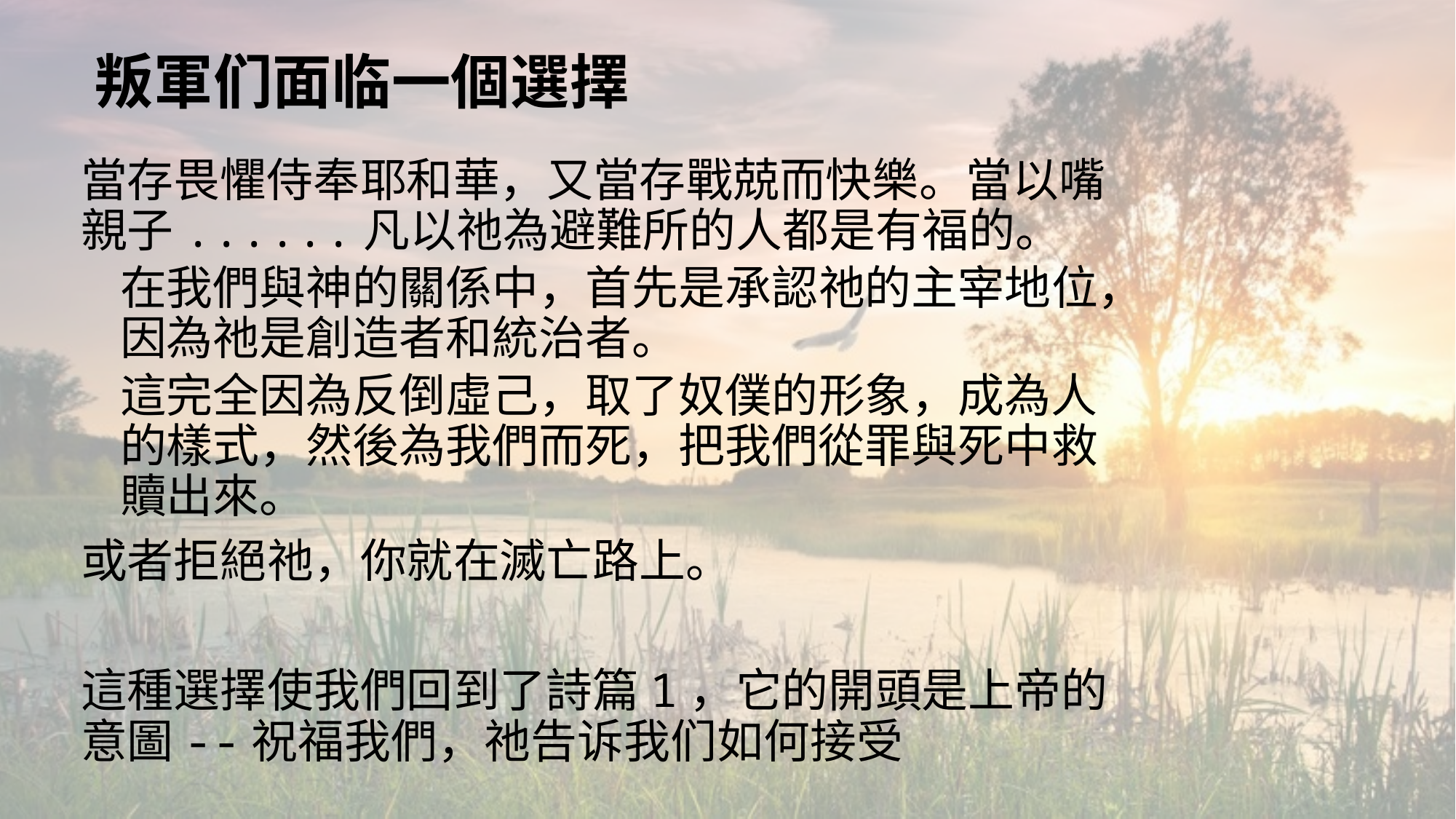

# 叛軍们面临一個選擇
當存畏懼侍奉耶和華，又當存戰兢而快樂。當以嘴親子......凡以祂為避難所的人都是有福的。
在我們與神的關係中，首先是承認祂的主宰地位，因為祂是創造者和統治者。
這完全因為反倒虛己，取了奴僕的形象，成為人的樣式，然後為我們而死，把我們從罪與死中救贖出來。
或者拒絕祂，你就在滅亡路上。

這種選擇使我們回到了詩篇1，它的開頭是上帝的意圖--祝福我們，祂告诉我们如何接受